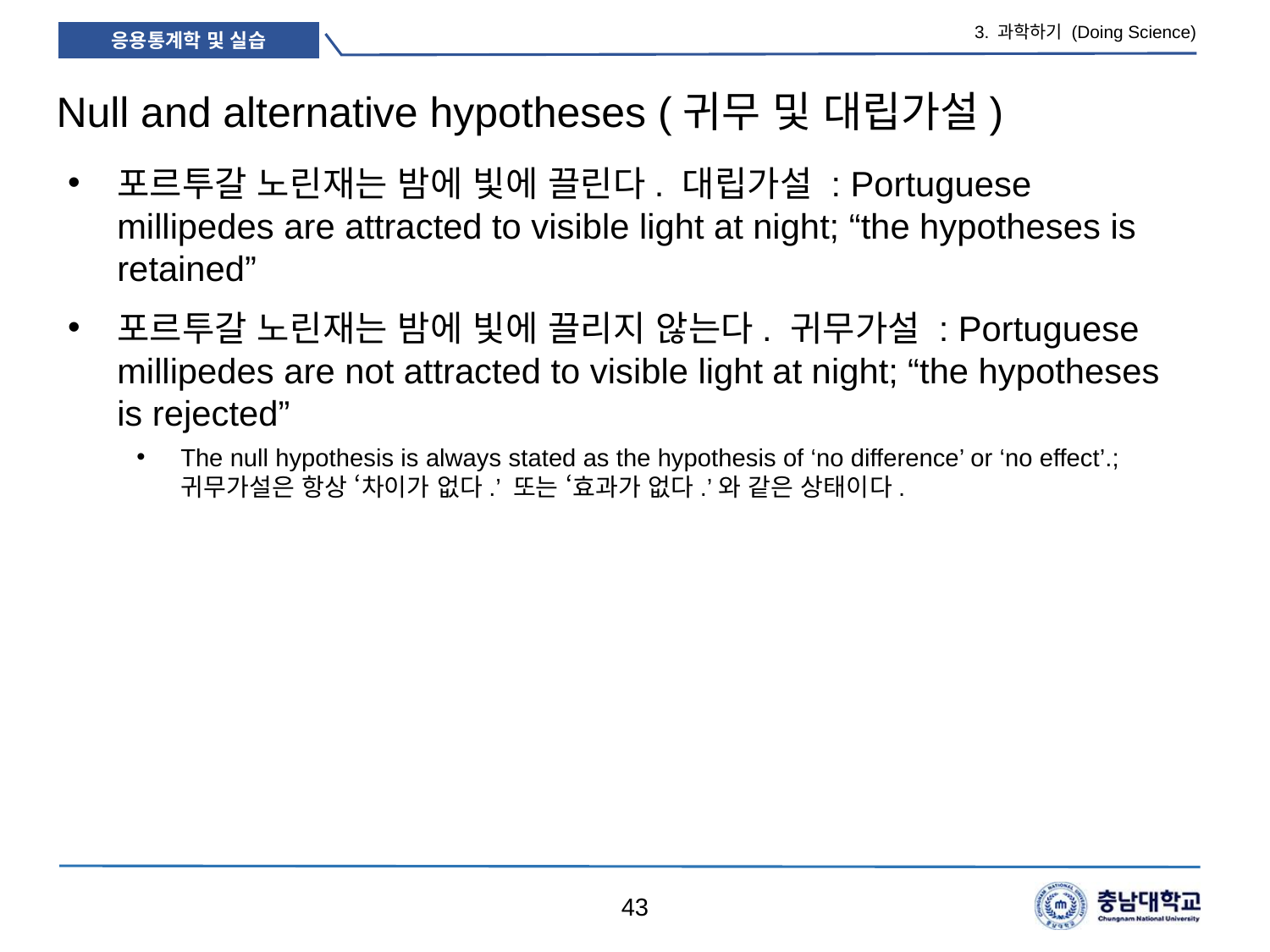

3. 과학하기 (Doing Science)
# Null and alternative hypotheses (귀무 및 대립가설)
포르투갈 노린재는 밤에 빛에 끌린다. 대립가설 : Portuguese millipedes are attracted to visible light at night; “the hypotheses is retained”
포르투갈 노린재는 밤에 빛에 끌리지 않는다. 귀무가설 : Portuguese millipedes are not attracted to visible light at night; “the hypotheses  is rejected”
The null hypothesis is always stated as the hypothesis of ‘no difference’ or ‘no effect’.; 귀무가설은 항상 ‘차이가 없다.’ 또는 ‘효과가 없다.’와 같은 상태이다.
43